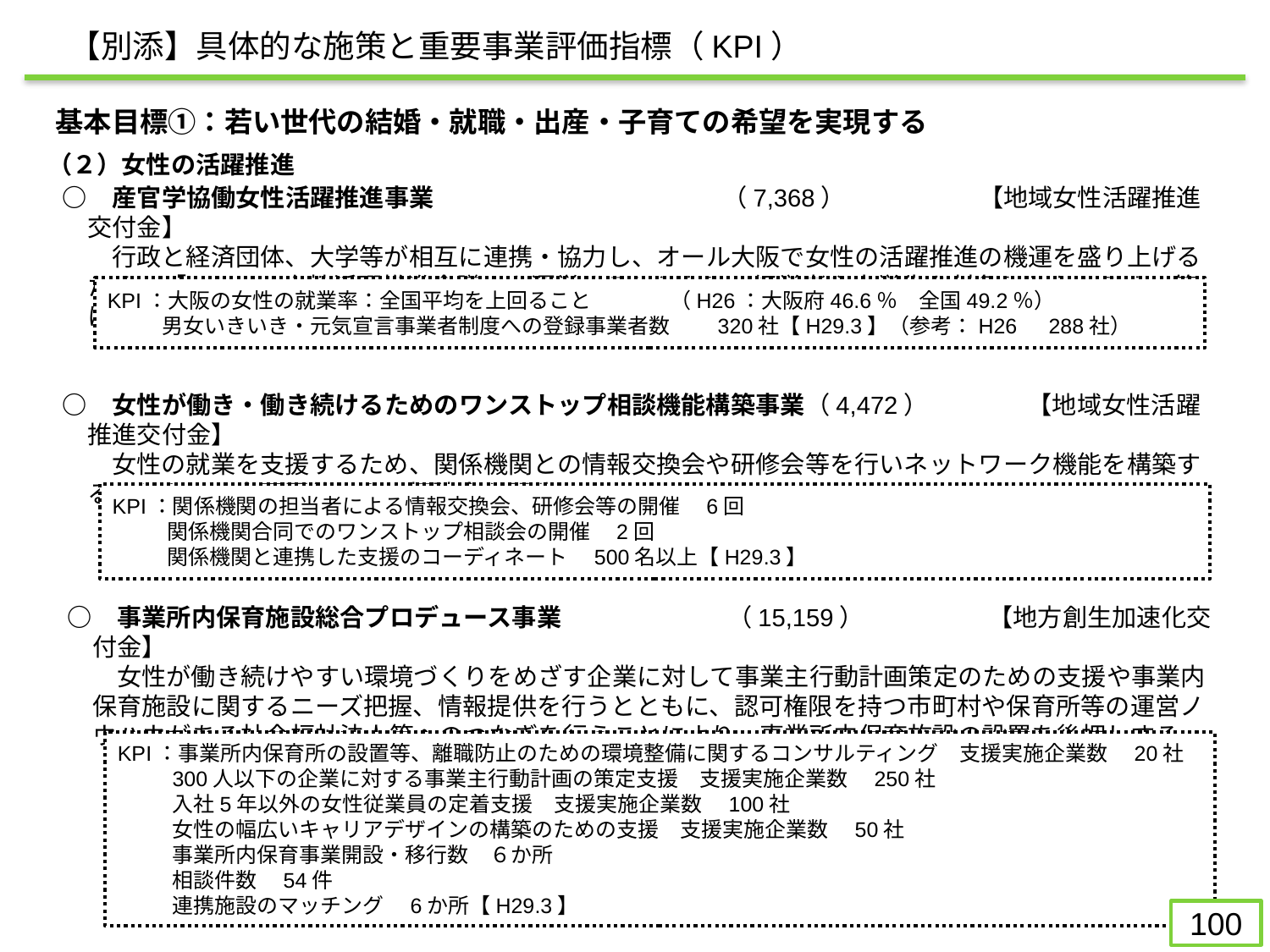

【別添】具体的な施策と重要事業評価指標（KPI）
　基本目標①：若い世代の結婚・就職・出産・子育ての希望を実現する
（２）女性の活躍推進
○	　産官学協働女性活躍推進事業			（7,368）	 　　　　　【地域女性活躍推進交付金】
　　行政と経済団体、大学等が相互に連携・協力し、オール大阪で女性の活躍推進の機運を盛り上げるため、「OSAKA女性活躍推進会議」を運営するとともに、経営者や大学生を対象としたセミナー等による啓発を行う。
KPI：大阪の女性の就業率：全国平均を上回ること	（H26：大阪府46.6％　全国49.2％）
	男女いきいき・元気宣言事業者制度への登録事業者数　　320社【H29.3】（参考：H26　288社）
○	　女性が働き・働き続けるためのワンストップ相談機能構築事業（4,472）　　　　【地域女性活躍推進交付金】
　　女性の就業を支援するため、関係機関との情報交換会や研修会等を行いネットワーク機能を構築するとともに、合同開催による相談会を開催。
KPI：関係機関の担当者による情報交換会、研修会等の開催　6回
	関係機関合同でのワンストップ相談会の開催　2回
　	関係機関と連携した支援のコーディネート　500名以上【H29.3】
○	　事業所内保育施設総合プロデュース事業		（15,159）　　　　　【地方創生加速化交付金】
　　女性が働き続けやすい環境づくりをめざす企業に対して事業主行動計画策定のための支援や事業内保育施設に関するニーズ把握、情報提供を行うとともに、認可権限を持つ市町村や保育所等の運営ノウハウがある社会福祉法人等へのつなぎを行うことにより、事業所内保育施設の設置を後押しする。
KPI：事業所内保育所の設置等、離職防止のための環境整備に関するコンサルティング　支援実施企業数　20社
	300人以下の企業に対する事業主行動計画の策定支援　支援実施企業数　250社
	入社5年以外の女性従業員の定着支援　支援実施企業数　100社
	女性の幅広いキャリアデザインの構築のための支援　支援実施企業数　50社
	事業所内保育事業開設・移行数　６か所
	相談件数　54件
	連携施設のマッチング　6か所【H29.3】
100